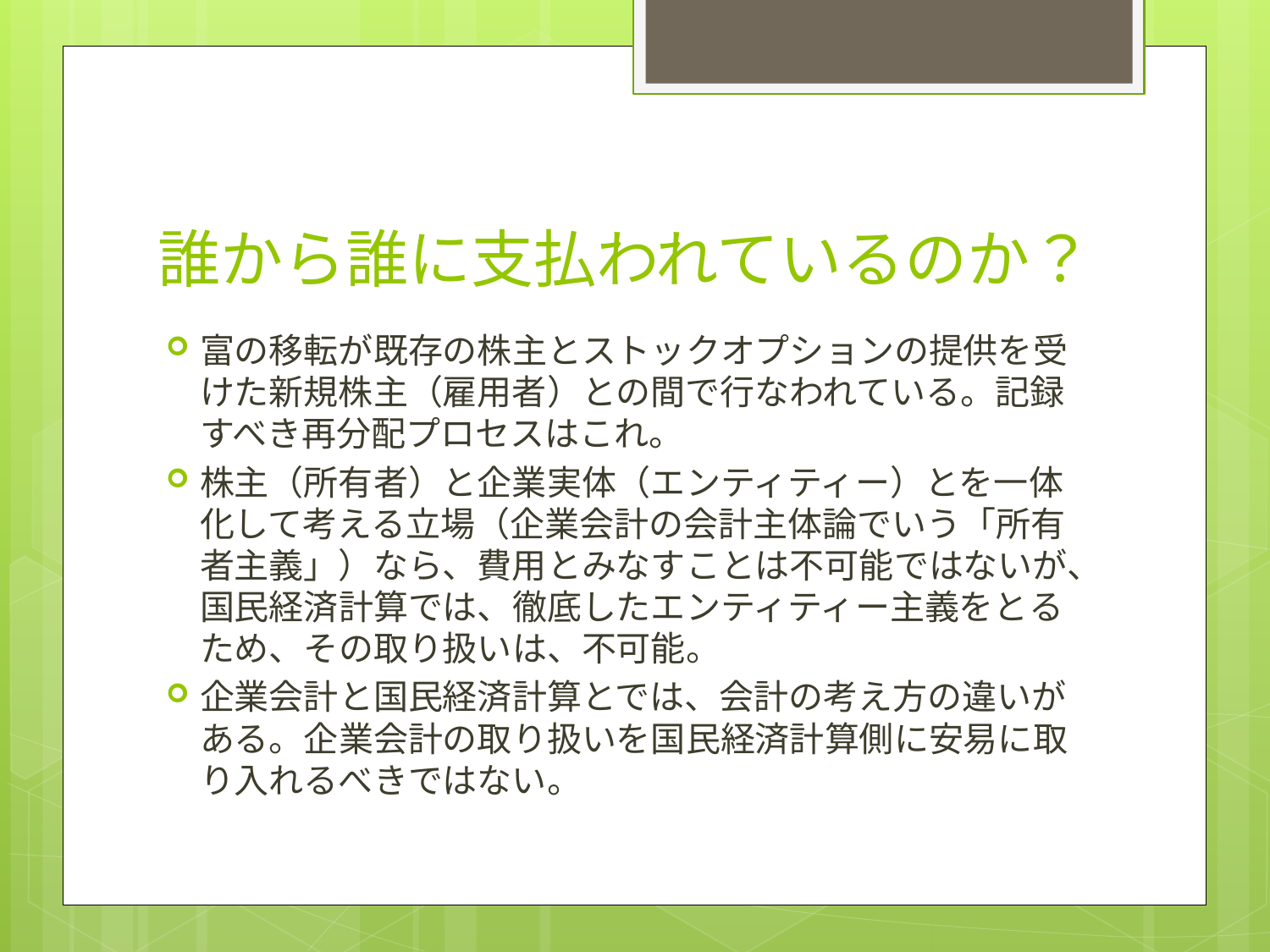

# 誰から誰に支払われているのか？
富の移転が既存の株主とストックオプションの提供を受けた新規株主（雇用者）との間で行なわれている。記録すべき再分配プロセスはこれ。
株主（所有者）と企業実体（エンティティー）とを一体化して考える立場（企業会計の会計主体論でいう「所有者主義」）なら、費用とみなすことは不可能ではないが、国民経済計算では、徹底したエンティティー主義をとるため、その取り扱いは、不可能。
企業会計と国民経済計算とでは、会計の考え方の違いがある。企業会計の取り扱いを国民経済計算側に安易に取り入れるべきではない。